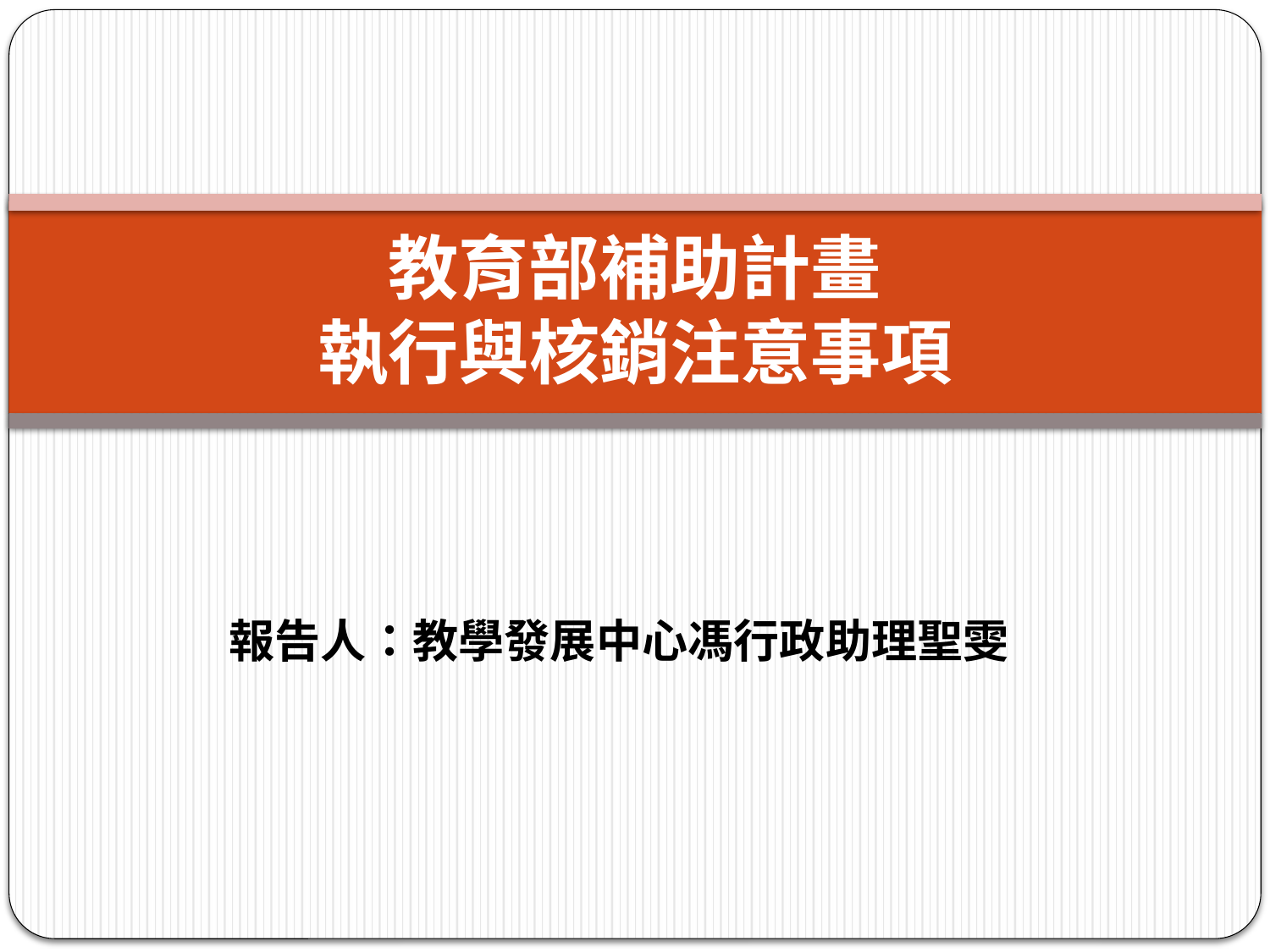

# 教育部補助計畫 執行與核銷注意事項
報告人：教學發展中心馮行政助理聖雯